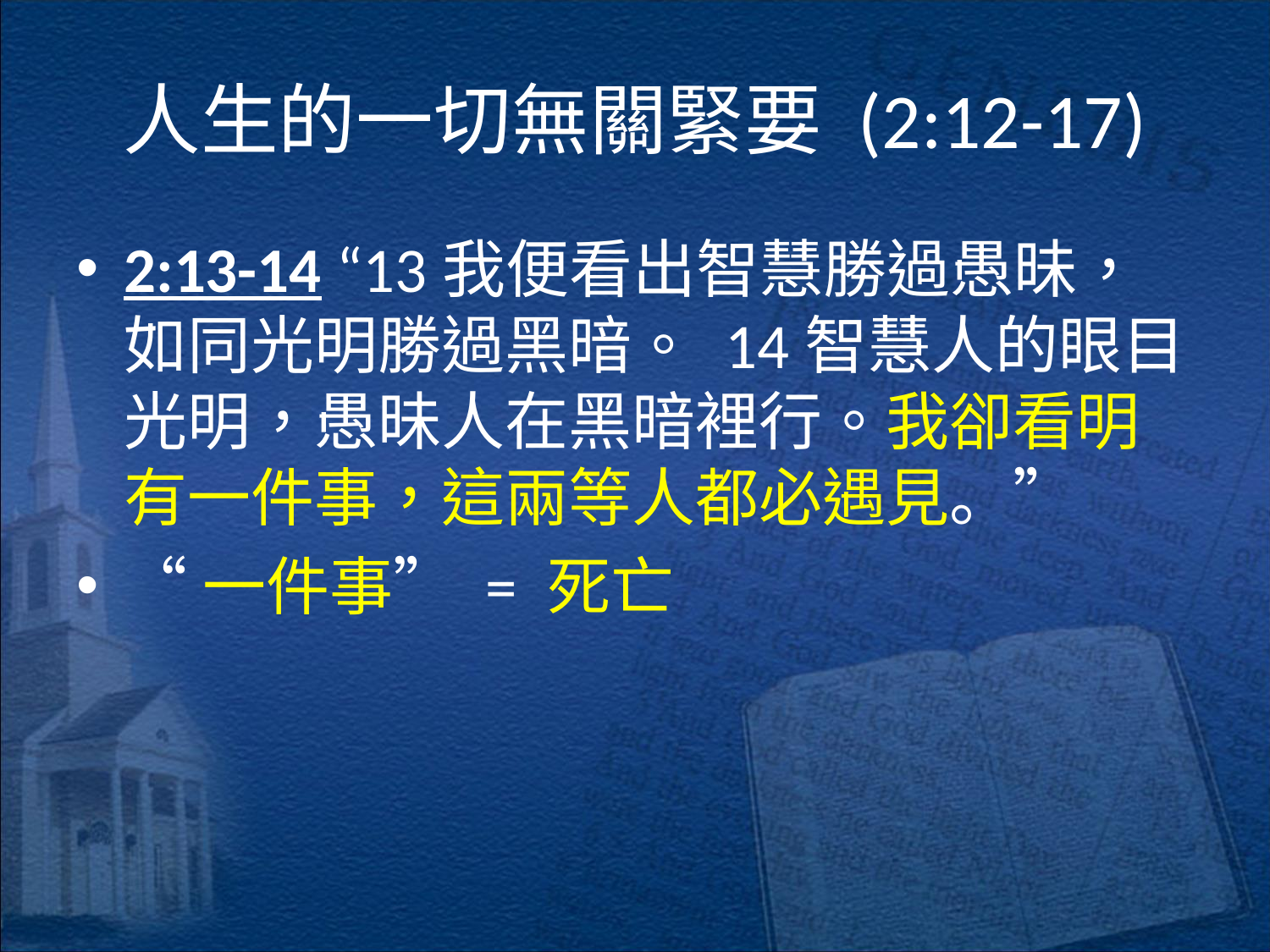

# 人生的一切無關緊要 (2:12-17)
2:13-14 “13我便看出智慧勝過愚昧，如同光明勝過黑暗。 14智慧人的眼目光明，愚昧人在黑暗裡行。我卻看明有一件事，這兩等人都必遇見。”
“一件事” = 死亡